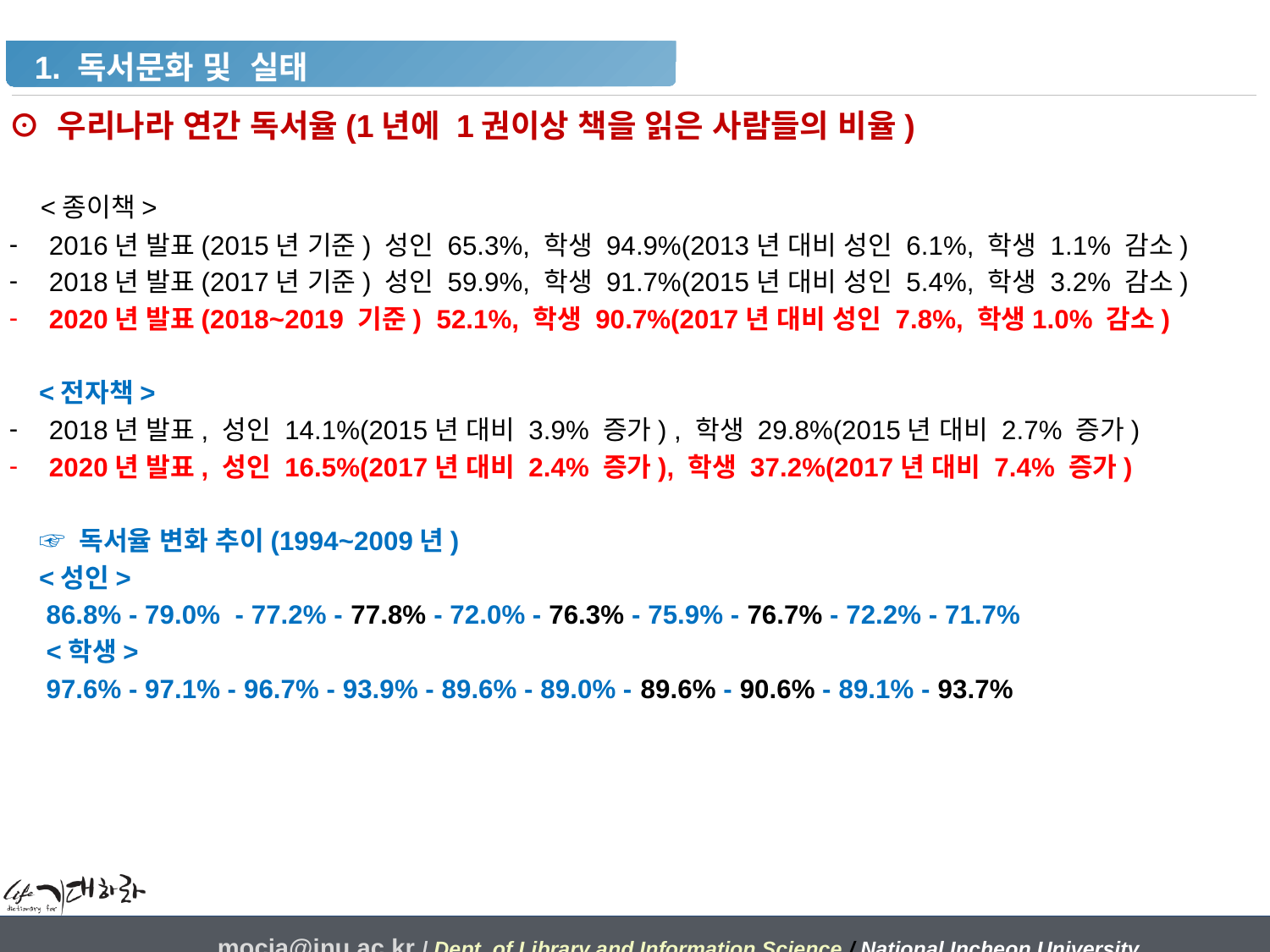

1. 독서문화 및  실태
⊙ 우리나라 연간 독서율(1년에 1권이상 책을 읽은 사람들의 비율)

    <종이책>
2016년 발표(2015년 기준) 성인 65.3%, 학생 94.9%(2013년 대비 성인 6.1%, 학생 1.1% 감소)
2018년 발표(2017년 기준) 성인 59.9%, 학생 91.7%(2015년 대비 성인 5.4%, 학생 3.2% 감소)
2020년 발표(2018~2019 기준)  52.1%, 학생 90.7%(2017년 대비 성인 7.8%, 학생1.0% 감소)

    <전자책>
2018년 발표, 성인 14.1%(2015년 대비 3.9% 증가) , 학생 29.8%(2015년 대비 2.7% 증가)
2020년 발표, 성인 16.5%(2017년 대비 2.4% 증가), 학생 37.2%(2017년 대비 7.4% 증가)

    ☞ 독서율 변화 추이(1994~2009년)
    <성인>
     86.8% - 79.0%  - 77.2% - 77.8% - 72.0% - 76.3% - 75.9% - 76.7% - 72.2% - 71.7%
     <학생>
     97.6% - 97.1% - 96.7% - 93.9% - 89.6% - 89.0% - 89.6% - 90.6% - 89.1% - 93.7%

mocja@inu.ac.kr / Dept. of Library and Information Science / National Incheon University